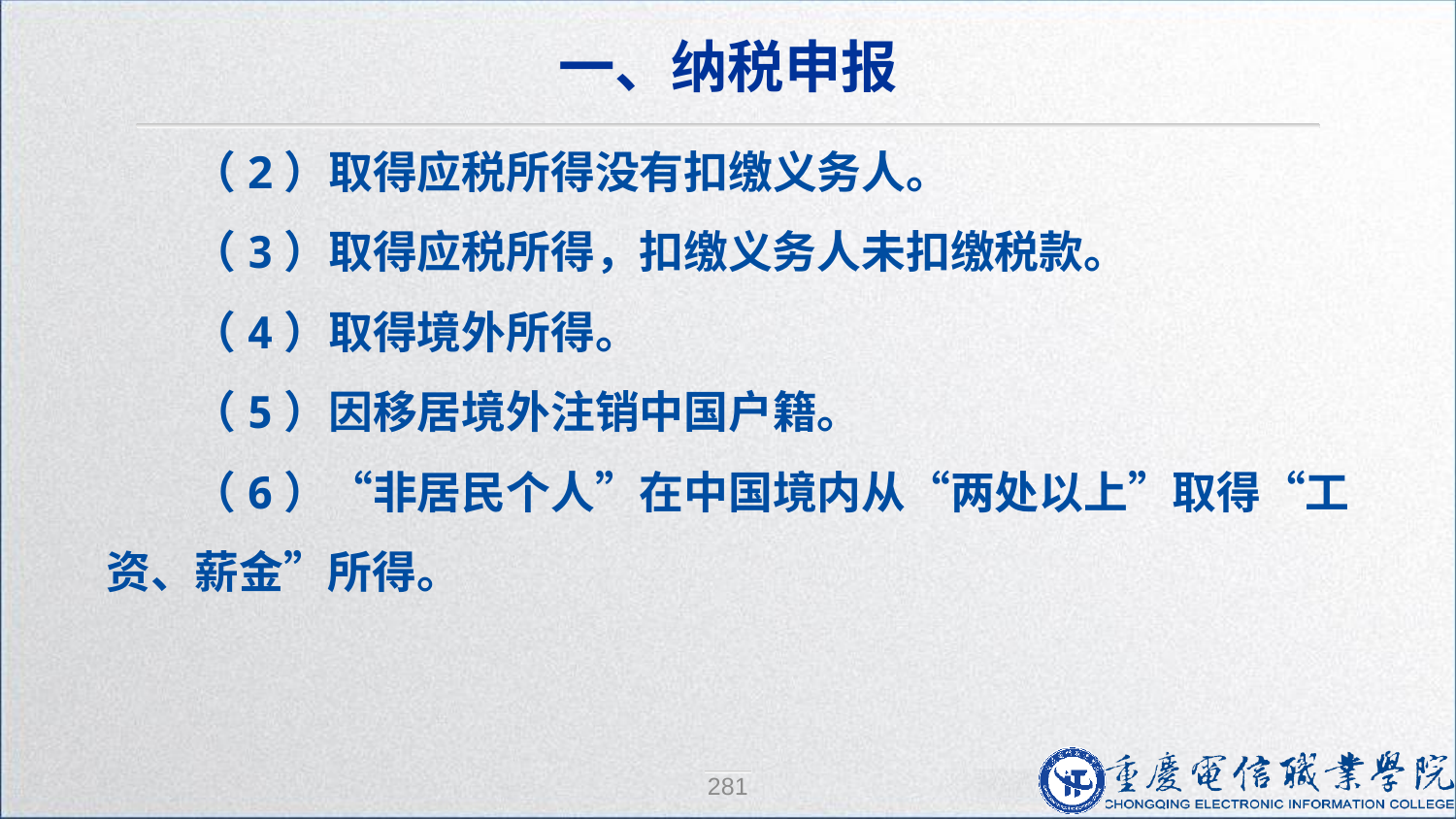

一、纳税申报
（2）取得应税所得没有扣缴义务人。
（3）取得应税所得，扣缴义务人未扣缴税款。
（4）取得境外所得。
（5）因移居境外注销中国户籍。
（6）“非居民个人”在中国境内从“两处以上”取得“工资、薪金”所得。
281